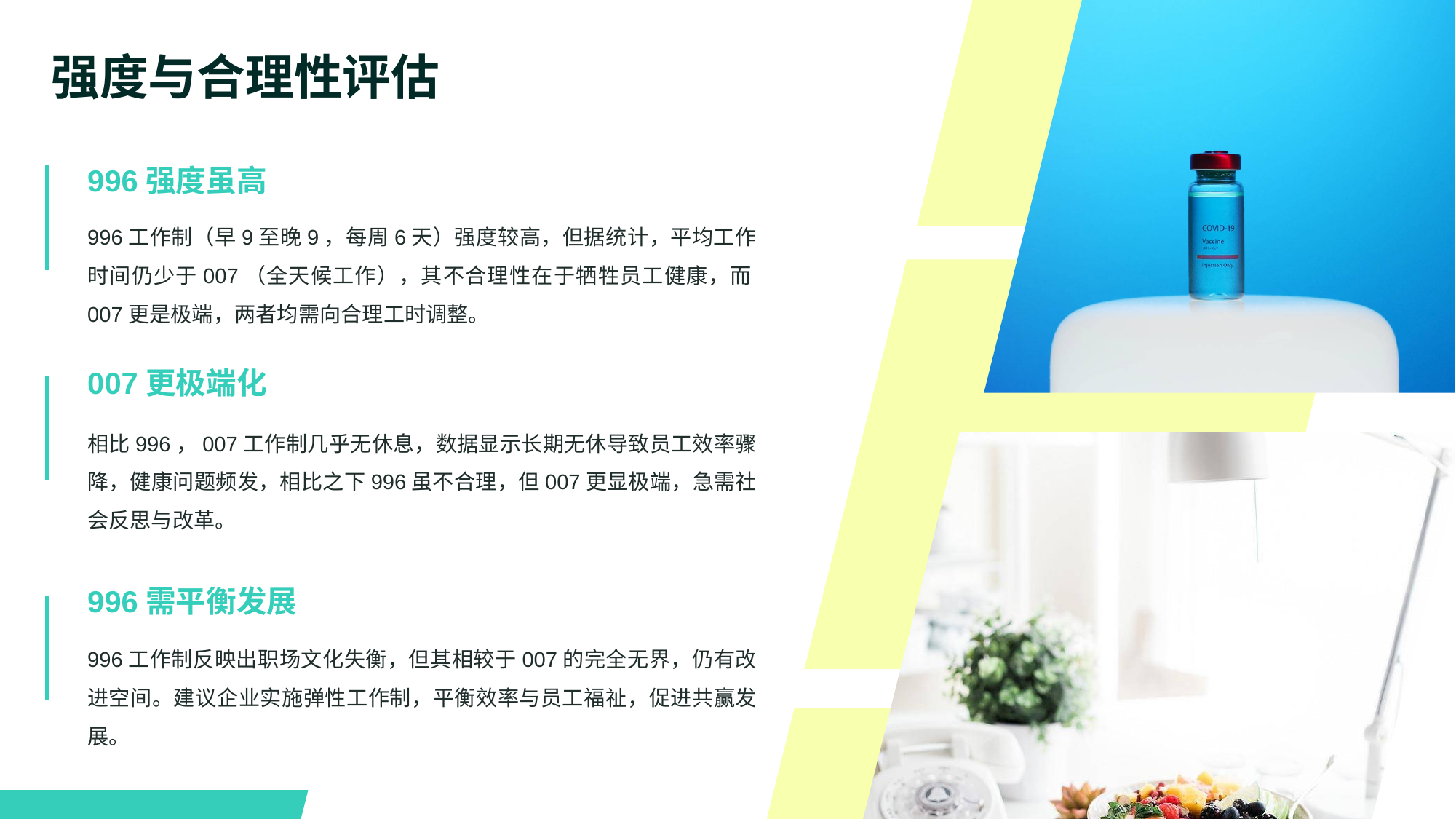

强度与合理性评估
996强度虽高
996工作制（早9至晚9，每周6天）强度较高，但据统计，平均工作时间仍少于007（全天候工作），其不合理性在于牺牲员工健康，而007更是极端，两者均需向合理工时调整。

007更极端化
相比996，007工作制几乎无休息，数据显示长期无休导致员工效率骤降，健康问题频发，相比之下996虽不合理，但007更显极端，急需社会反思与改革。

996需平衡发展
996工作制反映出职场文化失衡，但其相较于007的完全无界，仍有改进空间。建议企业实施弹性工作制，平衡效率与员工福祉，促进共赢发展。